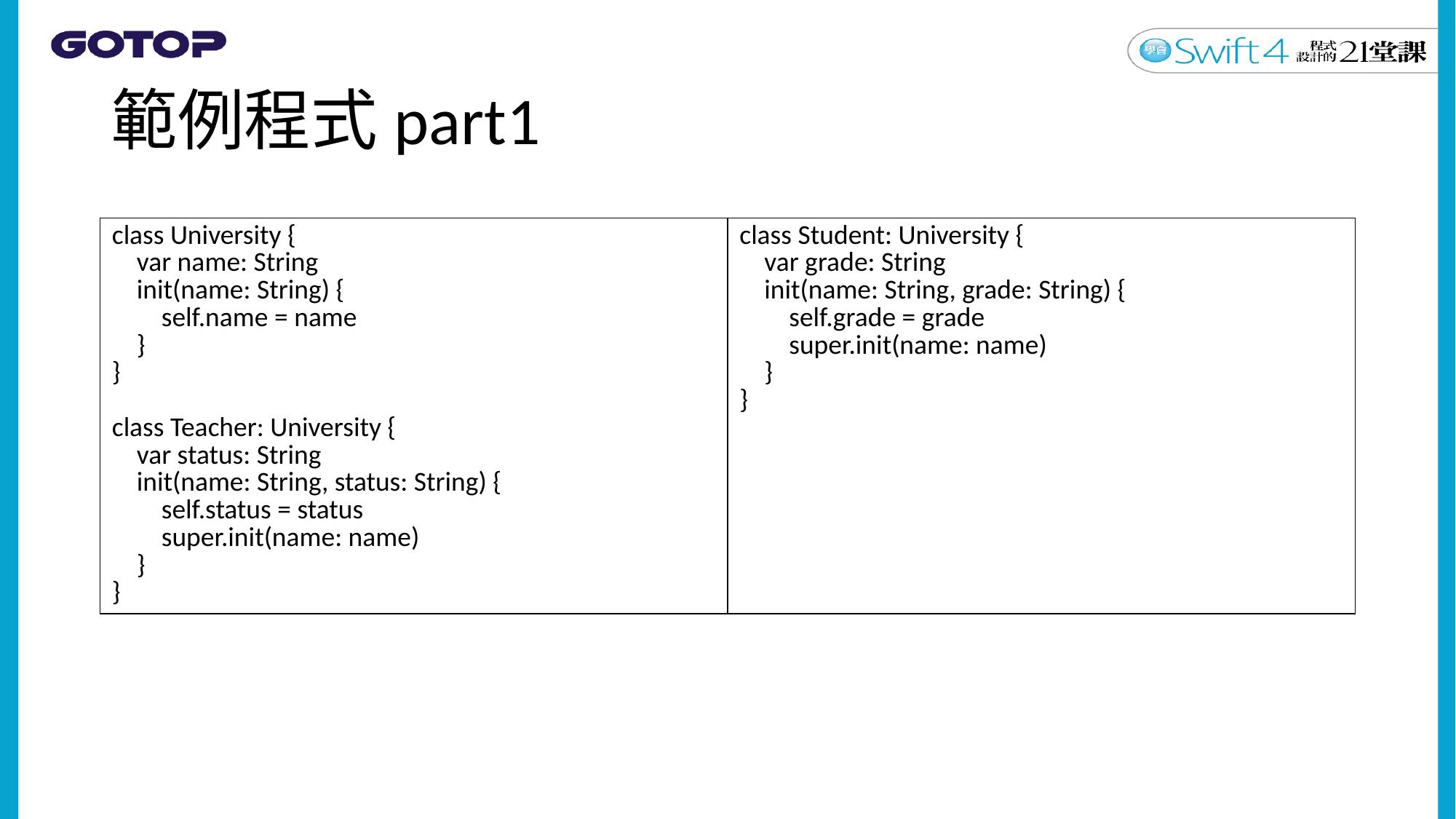

# 範例程式part1
| class University { var name: String init(name: String) { self.name = name } } class Teacher: University { var status: String init(name: String, status: String) { self.status = status super.init(name: name) } } | class Student: University { var grade: String init(name: String, grade: String) { self.grade = grade super.init(name: name) } } |
| --- | --- |